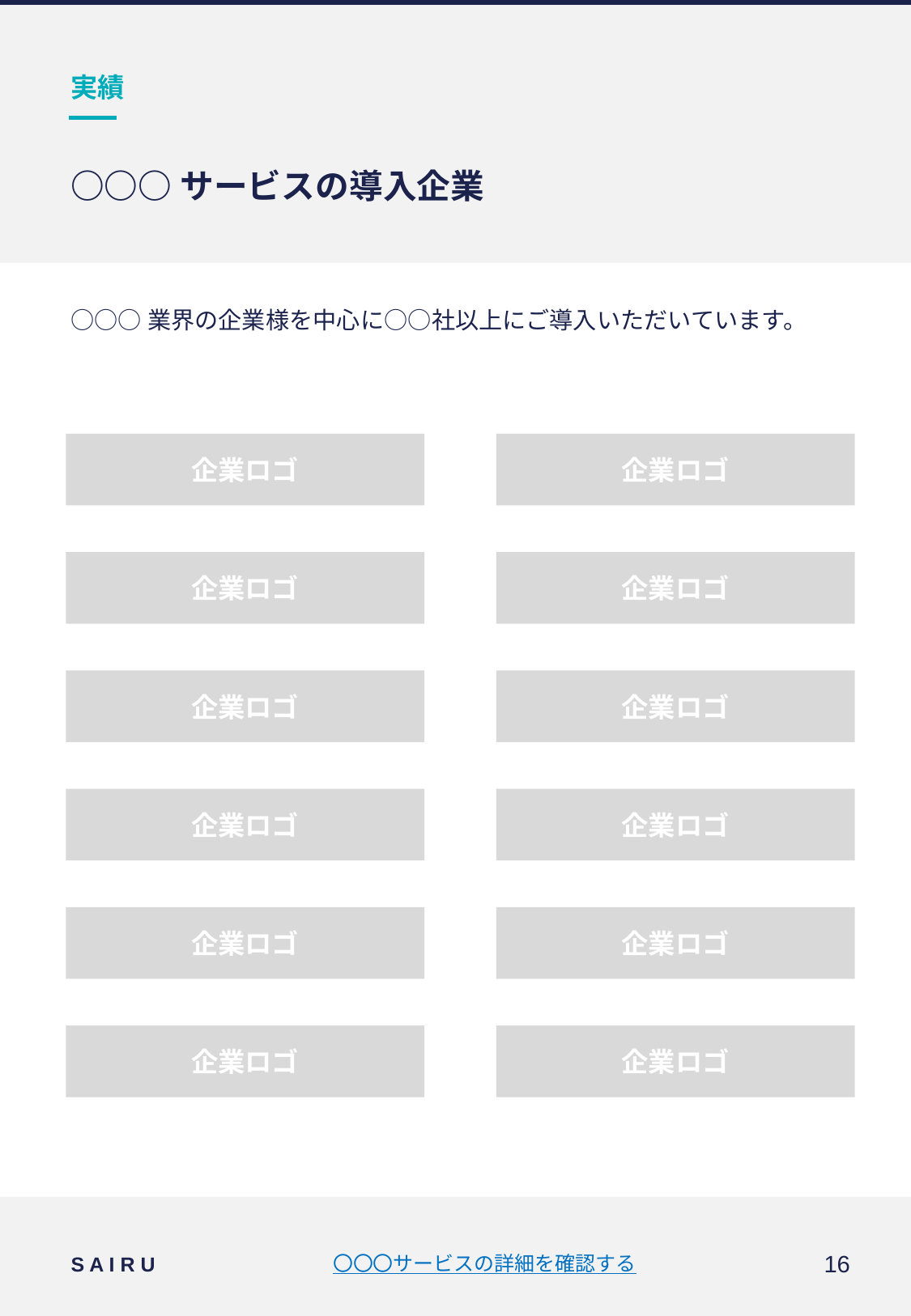

実績
# ○○○サービスの導入企業
○○○業界の企業様を中心に○○社以上にご導入いただいています。
企業ロゴ
企業ロゴ
企業ロゴ
企業ロゴ
企業ロゴ
企業ロゴ
企業ロゴ
企業ロゴ
企業ロゴ
企業ロゴ
企業ロゴ
企業ロゴ
〇〇〇サービスの詳細を確認する
16
S A I R U